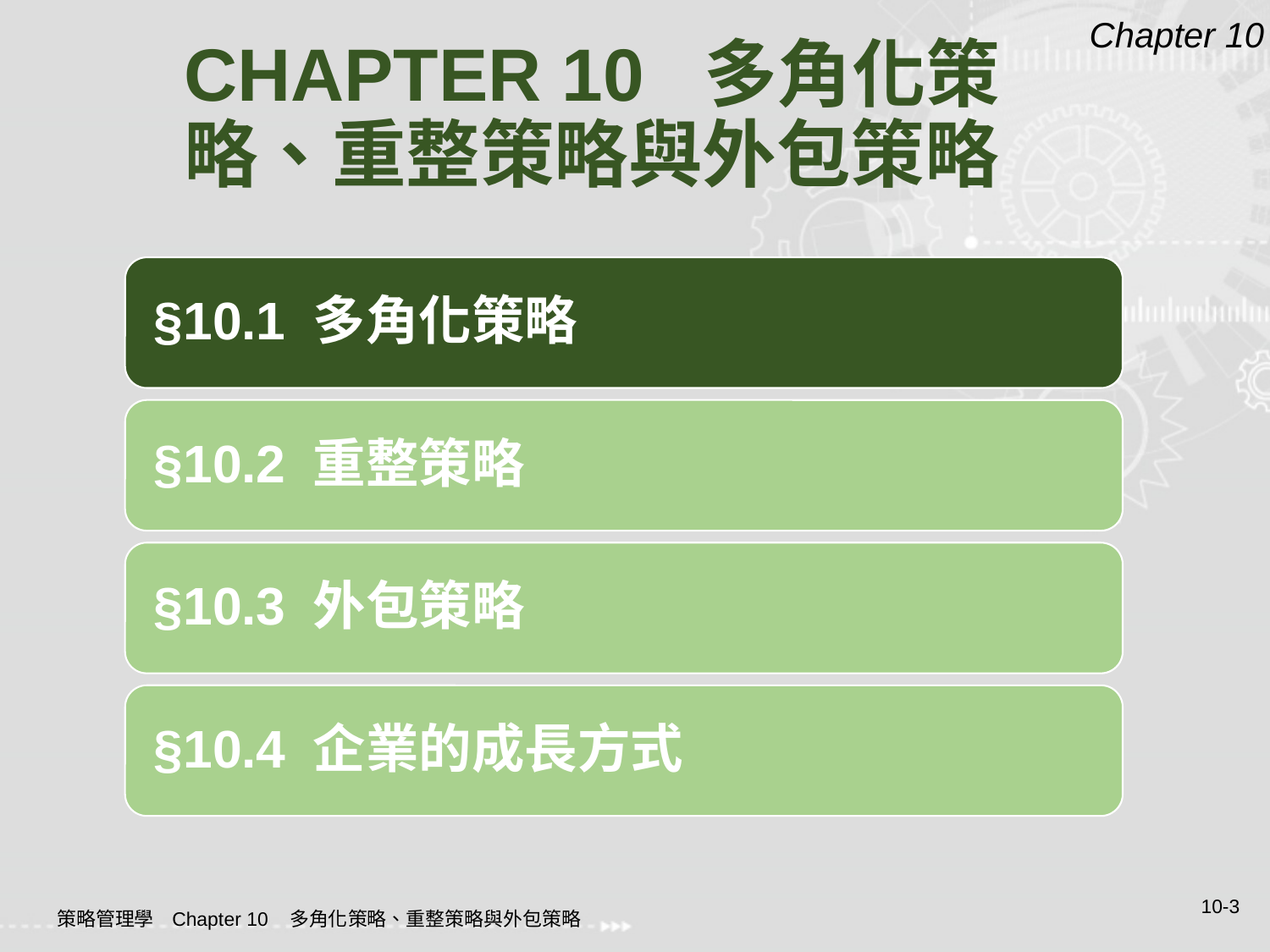

Chapter 10
# CHAPTER 10  多角化策略、重整策略與外包策略
§10.1 多角化策略
§10.2 重整策略
§10.3 外包策略
§10.4 企業的成長方式
10-3
策略管理學   Chapter 10   多角化策略、重整策略與外包策略